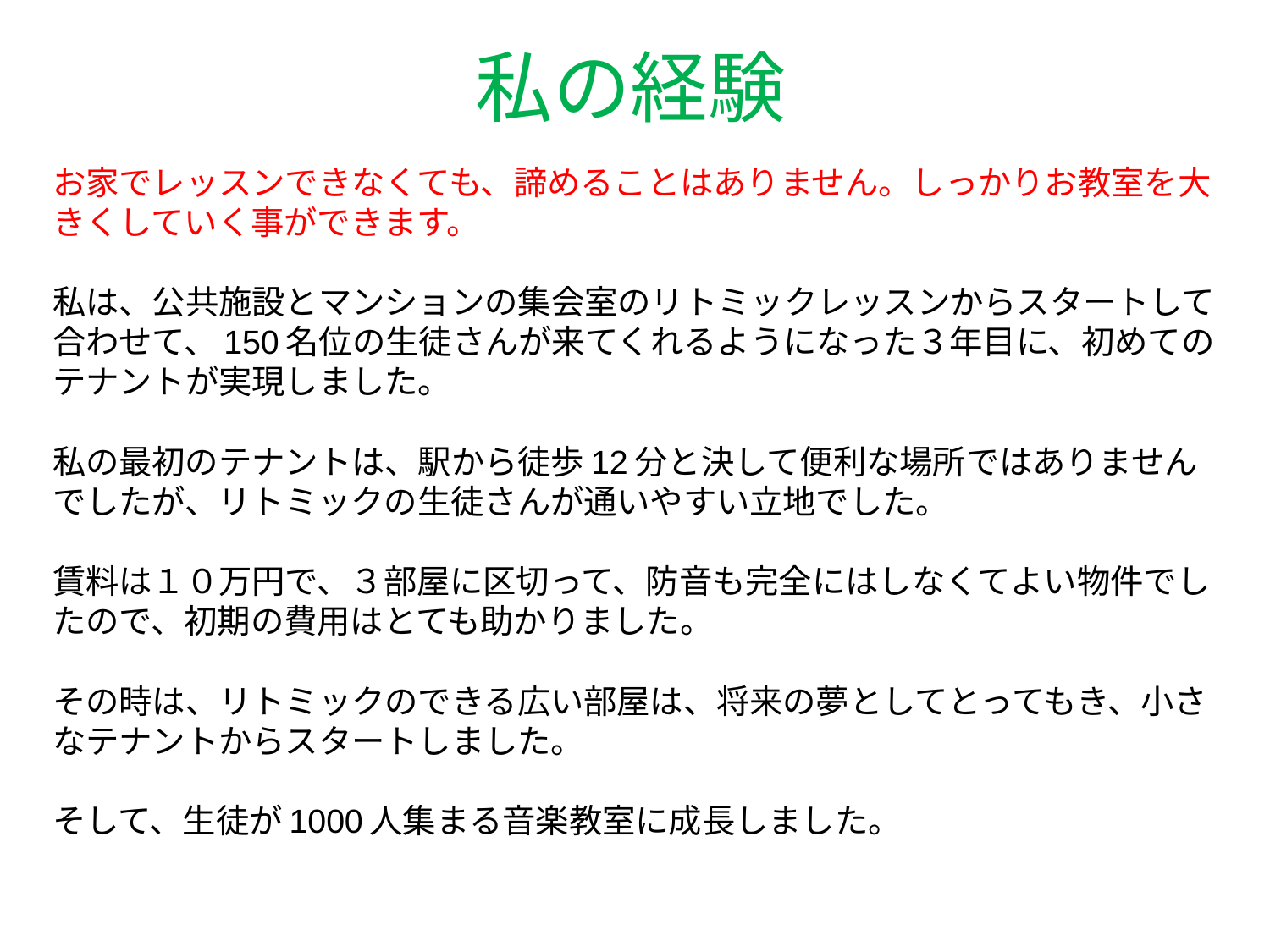

私の経験
# お家でレッスンできなくても、諦めることはありません。しっかりお教室を大きくしていく事ができます。 私は、公共施設とマンションの集会室のリトミックレッスンからスタートして合わせて、150名位の生徒さんが来てくれるようになった３年目に、初めてのテナントが実現しました。 私の最初のテナントは、駅から徒歩12分と決して便利な場所ではありませんでしたが、リトミックの生徒さんが通いやすい立地でした。 賃料は１０万円で、３部屋に区切って、防音も完全にはしなくてよい物件でしたので、初期の費用はとても助かりました。 その時は、リトミックのできる広い部屋は、将来の夢としてとってもき、小さなテナントからスタートしました。 そして、生徒が1000人集まる音楽教室に成長しました。